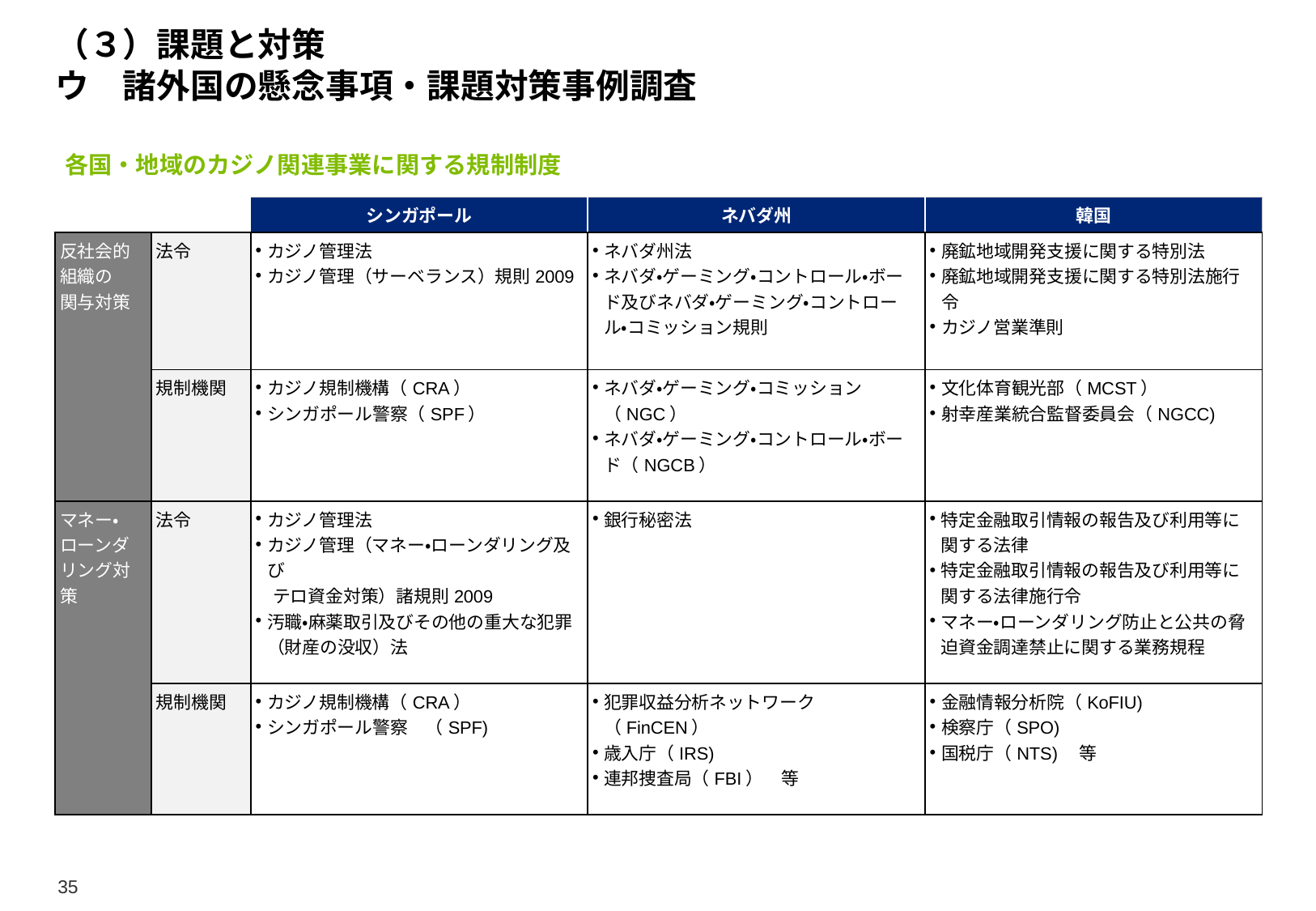

# （３）課題と対策 ウ　諸外国の懸念事項・課題対策事例調査
各国・地域のカジノ関連事業に関する規制制度
|  |  | シンガポール | ネバダ州 | 韓国 |
| --- | --- | --- | --- | --- |
| 反社会的組織の 関与対策 | 法令 | カジノ管理法 カジノ管理（サーベランス）規則2009 | ネバダ州法 ネバダ・ゲーミング・コントロール・ボード及びネバダ・ゲーミング・コントロール・コミッション規則 | 廃鉱地域開発支援に関する特別法 廃鉱地域開発支援に関する特別法施行令 カジノ営業準則 |
|  | 規制機関 | カジノ規制機構（CRA） シンガポール警察（SPF） | ネバダ・ゲーミング・コミッション（NGC） ネバダ・ゲーミング・コントロール・ボード（NGCB） | 文化体育観光部（MCST） 射幸産業統合監督委員会（NGCC) |
| マネー・ローンダリング対策 | 法令 | カジノ管理法 カジノ管理（マネー・ローンダリング及び 　テロ資金対策）諸規則2009 汚職・麻薬取引及びその他の重大な犯罪（財産の没収）法 | 銀行秘密法 | 特定金融取引情報の報告及び利用等に関する法律 特定金融取引情報の報告及び利用等に関する法律施行令 マネー・ローンダリング防止と公共の脅迫資金調達禁止に関する業務規程 |
|  | 規制機関 | カジノ規制機構（CRA） シンガポール警察　（SPF) | 犯罪収益分析ネットワーク（FinCEN） 歳入庁（IRS) 連邦捜査局（FBI）　等 | 金融情報分析院（KoFIU) 検察庁（SPO) 国税庁（NTS)　等 |
35